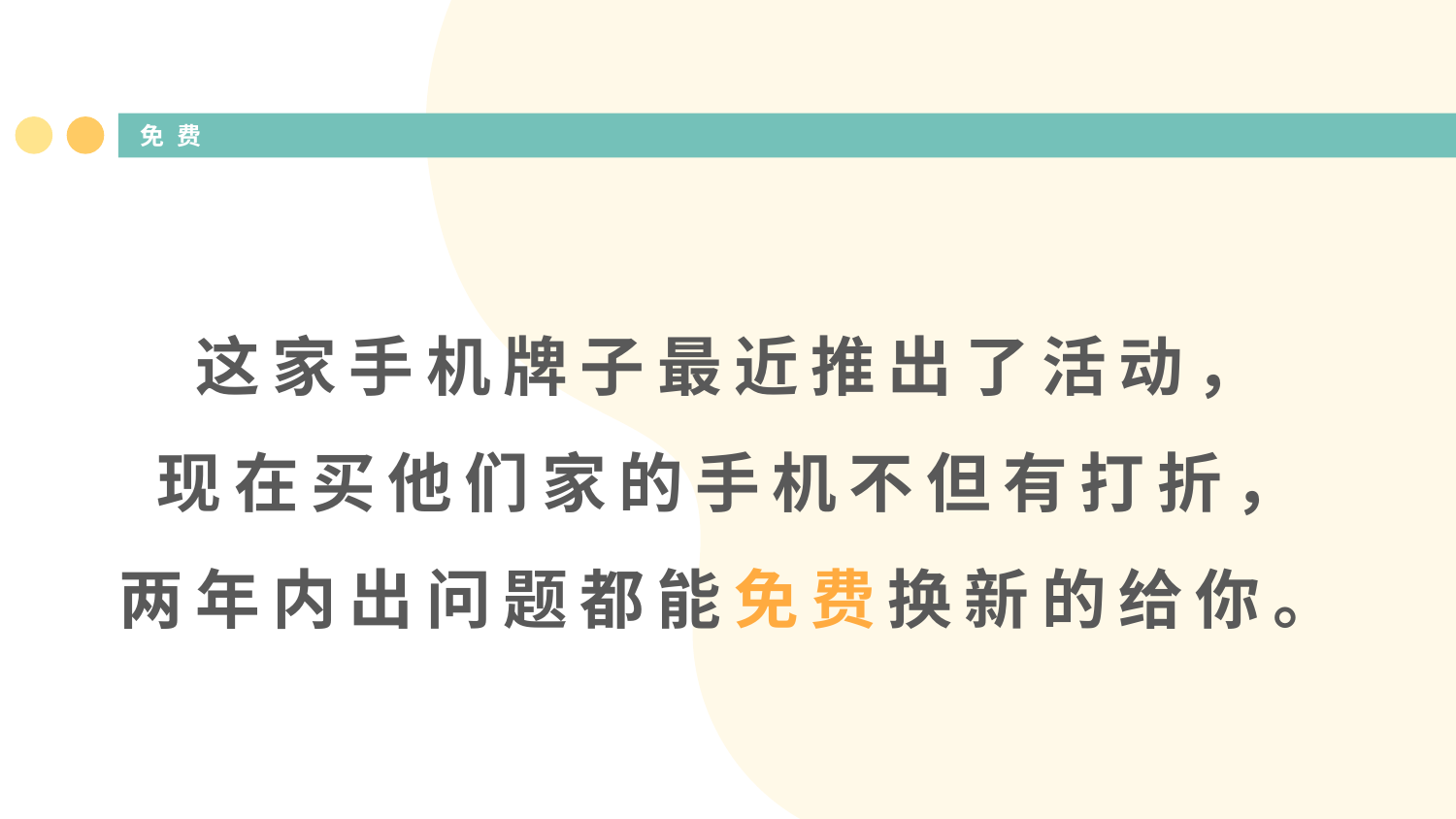

# 免费
这家手机牌子最近推出了活动，
现在买他们家的手机不但有打折，
两年内出问题都能免费换新的给你。